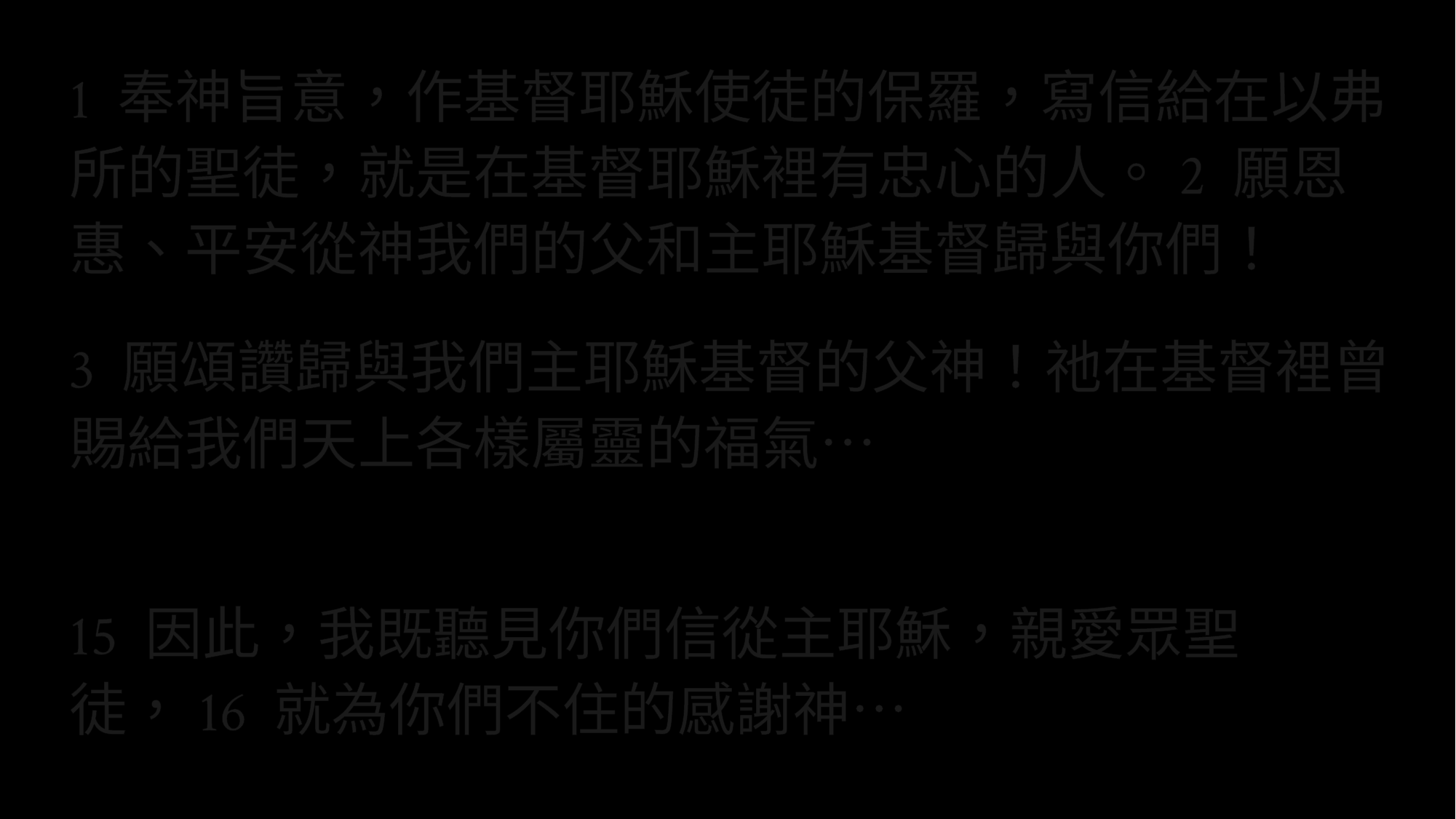

1 奉神旨意，作基督耶穌使徒的保羅，寫信給在以弗所的聖徒，就是在基督耶穌裡有忠心的人。2 願恩惠、平安從神我們的父和主耶穌基督歸與你們！

3 願頌讚歸與我們主耶穌基督的父神！祂在基督裡曾賜給我們天上各樣屬靈的福氣…

15 因此，我既聽見你們信從主耶穌，親愛眾聖徒，16 就為你們不住的感謝神…